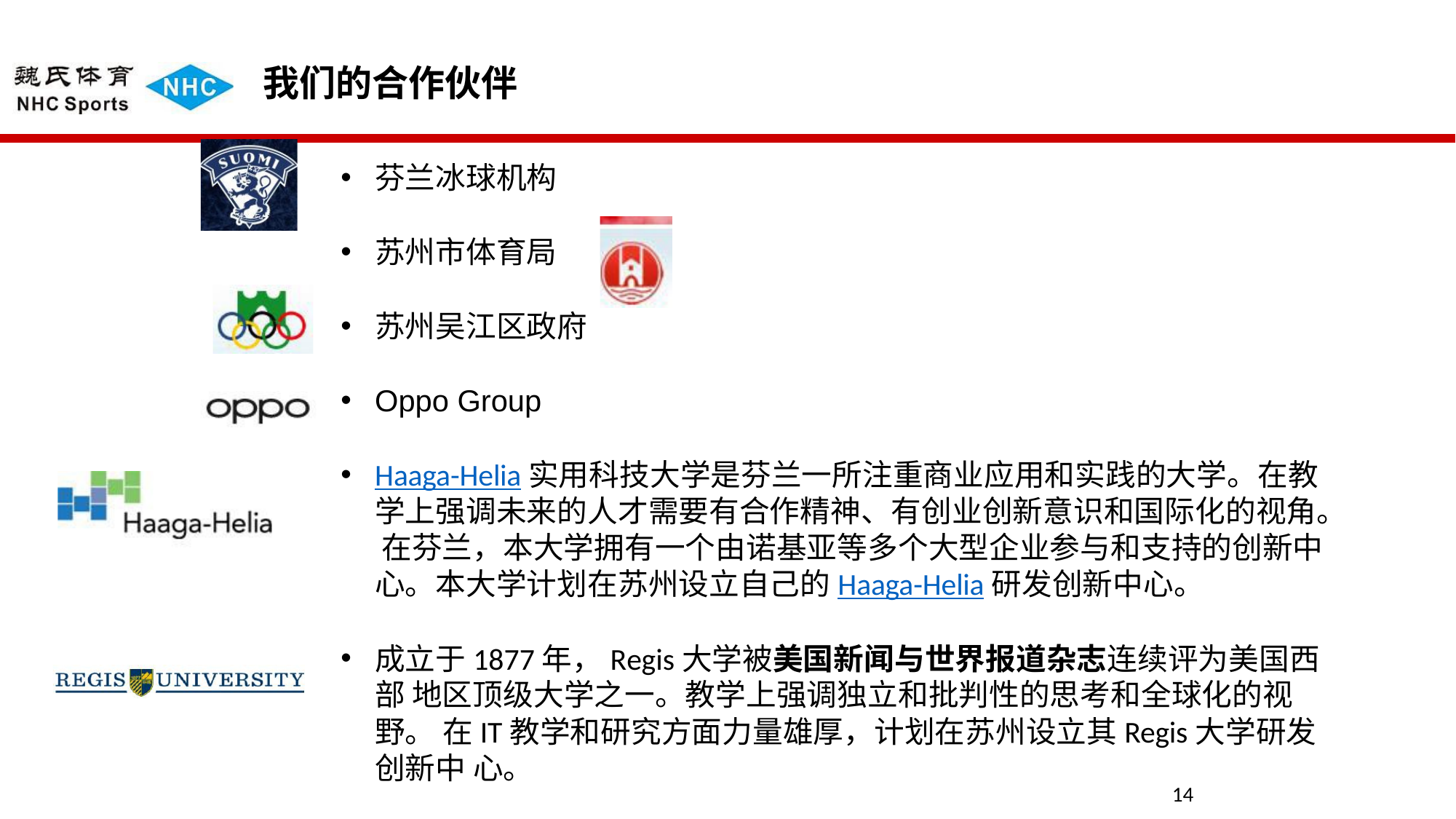

# 我们的合作伙伴

芬兰冰球机构

苏州市体育局

苏州吴江区政府

Oppo Group

Haaga-Helia实用科技大学是芬兰一所注重商业应用和实践的大学。在教 学上强调未来的人才需要有合作精神、有创业创新意识和国际化的视角。 在芬兰，本大学拥有一个由诺基亚等多个大型企业参与和支持的创新中 心。本大学计划在苏州设立自己的Haaga-Helia研发创新中心。

成立于1877年，Regis大学被美国新闻与世界报道杂志连续评为美国西部 地区顶级大学之一。教学上强调独立和批判性的思考和全球化的视野。 在IT教学和研究方面力量雄厚，计划在苏州设立其Regis大学研发创新中 心。
14